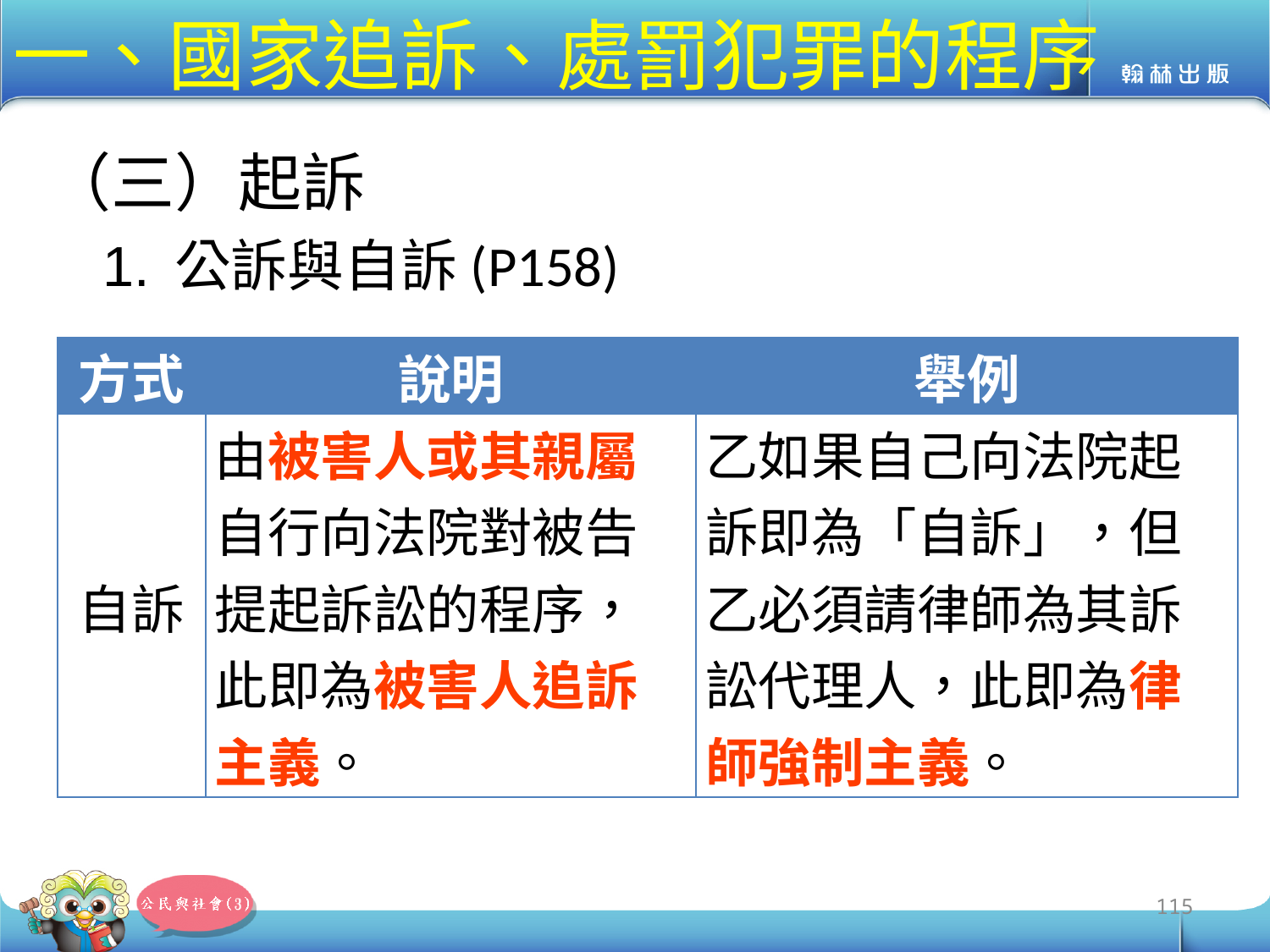

# 一、國家追訴、處罰犯罪的程序
（三）起訴
公訴與自訴(P158)

| 方式 | 說明 | 舉例 |
| --- | --- | --- |
| 自訴 | 由被害人或其親屬自行向法院對被告提起訴訟的程序，此即為被害人追訴主義。 | 乙如果自己向法院起訴即為「自訴」，但乙必須請律師為其訴訟代理人，此即為律師強制主義。 |
115